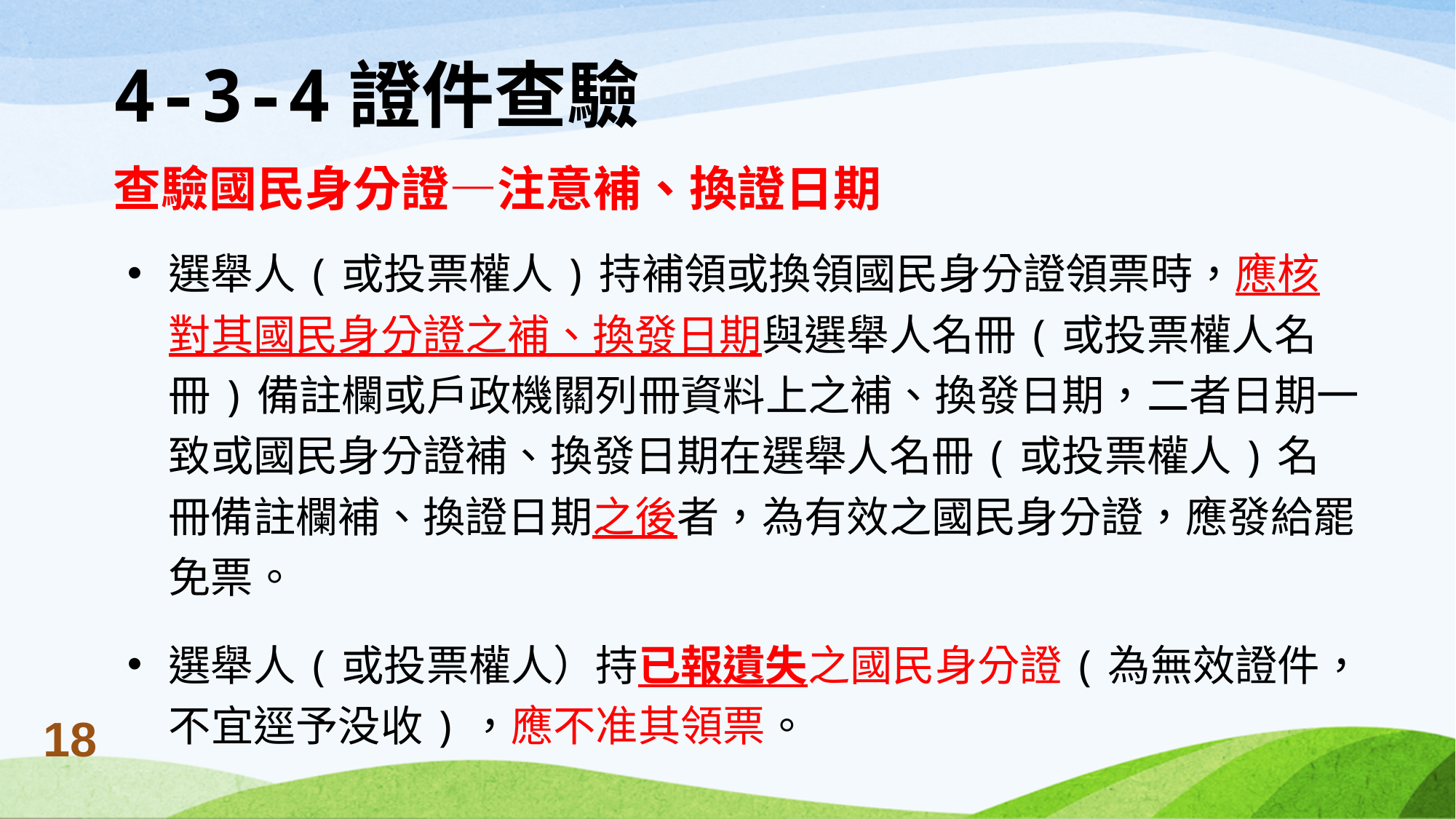

# 4-3-4證件查驗
查驗國民身分證—注意補、換證日期
選舉人(或投票權人)持補領或換領國民身分證領票時，應核對其國民身分證之補、換發日期與選舉人名冊(或投票權人名冊)備註欄或戶政機關列冊資料上之補、換發日期，二者日期一致或國民身分證補、換發日期在選舉人名冊(或投票權人)名冊備註欄補、換證日期之後者，為有效之國民身分證，應發給罷免票。
選舉人(或投票權人）持已報遺失之國民身分證(為無效證件，不宜逕予没收)，應不准其領票。

18